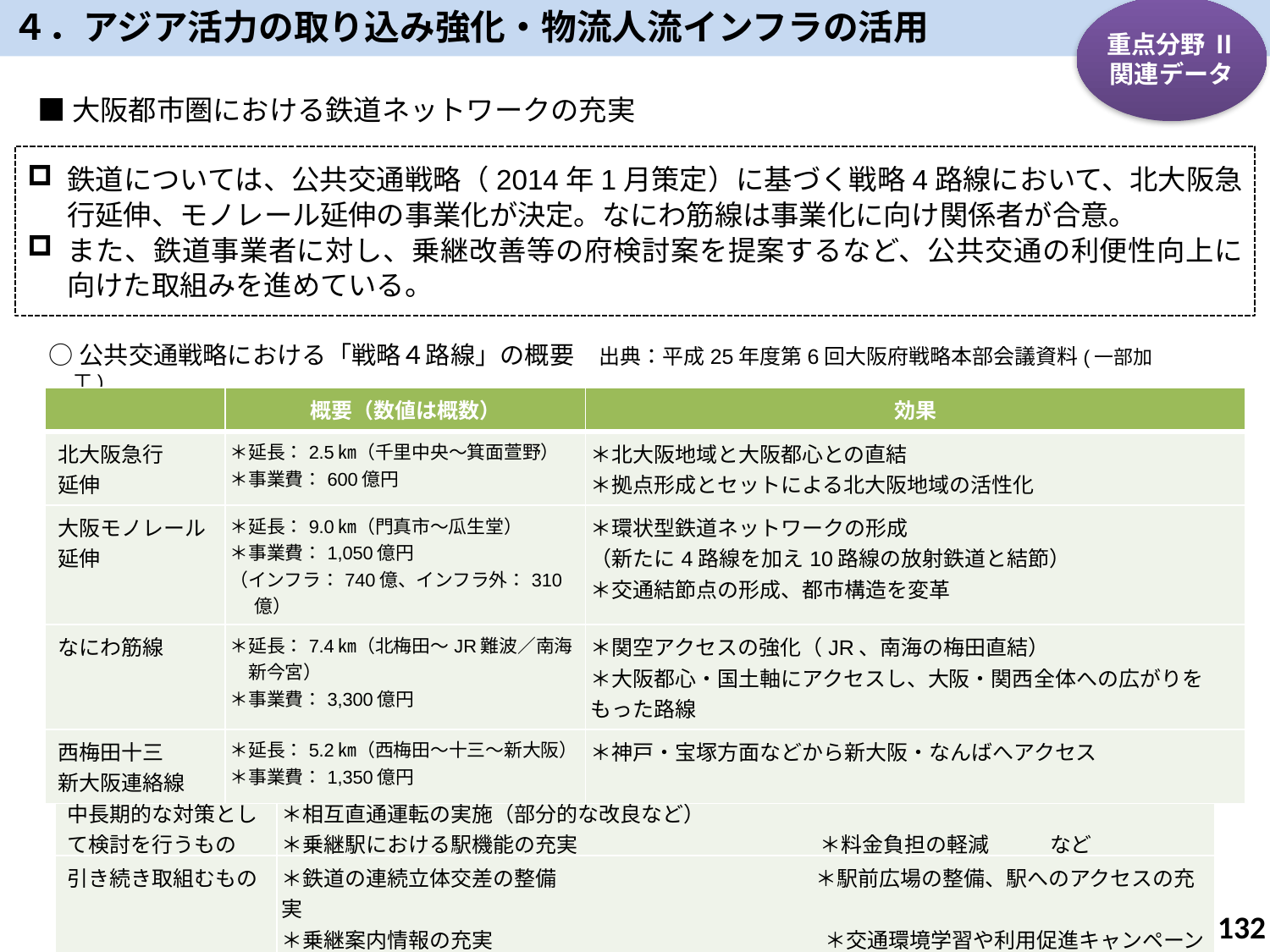

４．アジア活力の取り込み強化・物流人流インフラの活用
重点分野 Ⅱ
関連データ
■大阪都市圏における鉄道ネットワークの充実
鉄道については、公共交通戦略（2014年1月策定）に基づく戦略4路線において、北大阪急行延伸、モノレール延伸の事業化が決定。なにわ筋線は事業化に向け関係者が合意。
また、鉄道事業者に対し、乗継改善等の府検討案を提案するなど、公共交通の利便性向上に向けた取組みを進めている。
○公共交通戦略における「戦略４路線」の概要　出典：平成25年度第6回大阪府戦略本部会議資料(一部加工)
|  | 概要（数値は概数） | 効果 |
| --- | --- | --- |
| 北大阪急行 延伸 | ＊延長：2.5㎞（千里中央～箕面萱野） ＊事業費：600億円 | ＊北大阪地域と大阪都心との直結 ＊拠点形成とセットによる北大阪地域の活性化 |
| 大阪モノレール 延伸 | ＊延長：9.0㎞（門真市～瓜生堂） ＊事業費：1,050億円 （インフラ：740億、インフラ外：310億） | ＊環状型鉄道ネットワークの形成 （新たに4路線を加え10路線の放射鉄道と結節） ＊交通結節点の形成、都市構造を変革 |
| なにわ筋線 | ＊延長：7.4㎞（北梅田～JR難波／南海 　新今宮） ＊事業費：3,300億円 | ＊関空アクセスの強化（JR、南海の梅田直結） ＊大阪都心・国土軸にアクセスし、大阪・関西全体への広がりをもった路線 |
| 西梅田十三 新大阪連絡線 | ＊延長：5.2㎞（西梅田～十三～新大阪） ＊事業費：1,350億円 | ＊神戸・宝塚方面などから新大阪・なんばへアクセス |
○「公共交通の利便性向上/公共交通の利用促進」の取組みイメージ　出典：大阪府「公共交通戦略」
| 中⻑期的な対策として検討を⾏うもの | ＊相互直通運転の実施（部分的な改良など） ＊乗継駅における駅機能の充実　　　　　　 　　　　 　＊料⾦負担の軽減 など |
| --- | --- |
| 引き続き取組むもの | ＊鉄道の連続⽴体交差の整備　　　　　　　　　　　 　＊駅前広場の整備、駅へのアクセスの充実 ＊乗継案内情報の充実　　　　　　　　　　　　　　 　 ＊交通環境学習や利⽤促進キャンペーンの実施 ＊観光や地域のにぎわいづくりと連携した利⽤促進 ＊鉄道駅耐震補強、可動式ホーム柵設置 など |
132